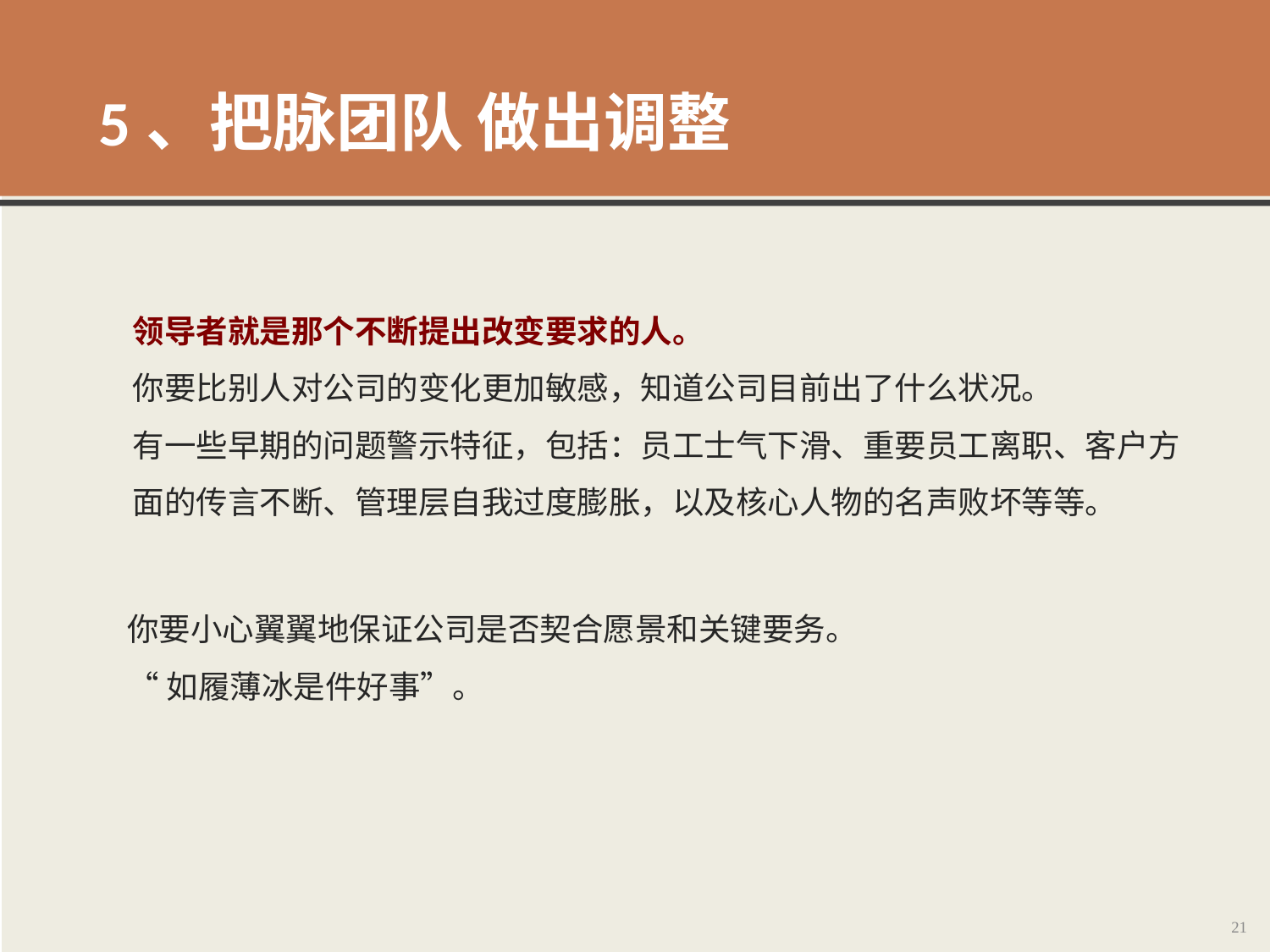

5、把脉团队 做出调整

领导者就是那个不断提出改变要求的人。
你要比别人对公司的变化更加敏感，知道公司目前出了什么状况。
有一些早期的问题警示特征，包括：员工士气下滑、重要员工离职、客户方面的传言不断、管理层自我过度膨胀，以及核心人物的名声败坏等等。
你要小心翼翼地保证公司是否契合愿景和关键要务。
“如履薄冰是件好事”。
21